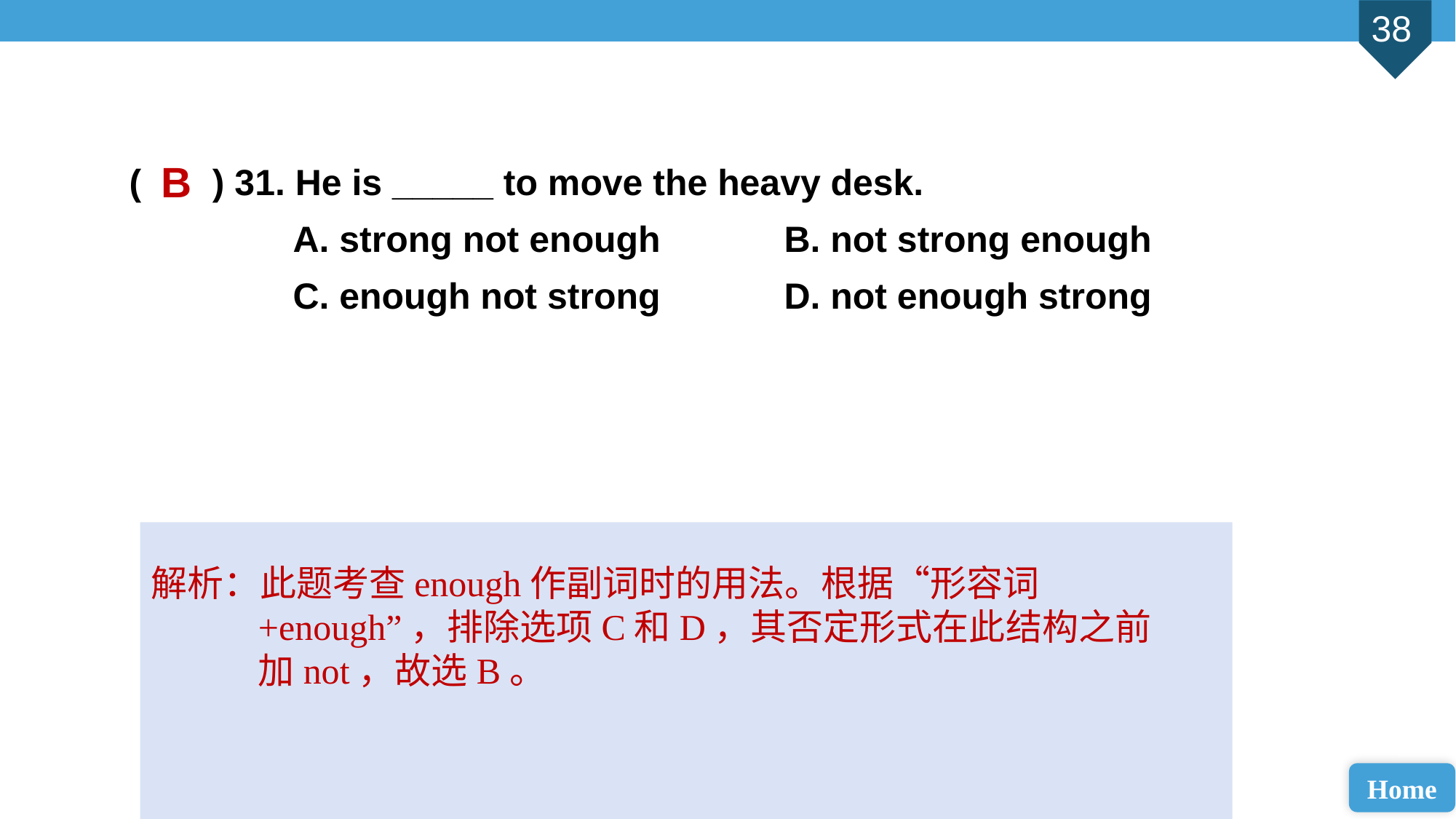

(       ) 31. He is _____ to move the heavy desk.
A. strong not enough 		B. not strong enough
C. enough not strong 		D. not enough strong
B

解析：此题考查enough作副词时的用法。根据“形容词+enough”，排除选项C和D，其否定形式在此结构之前加not，故选B。